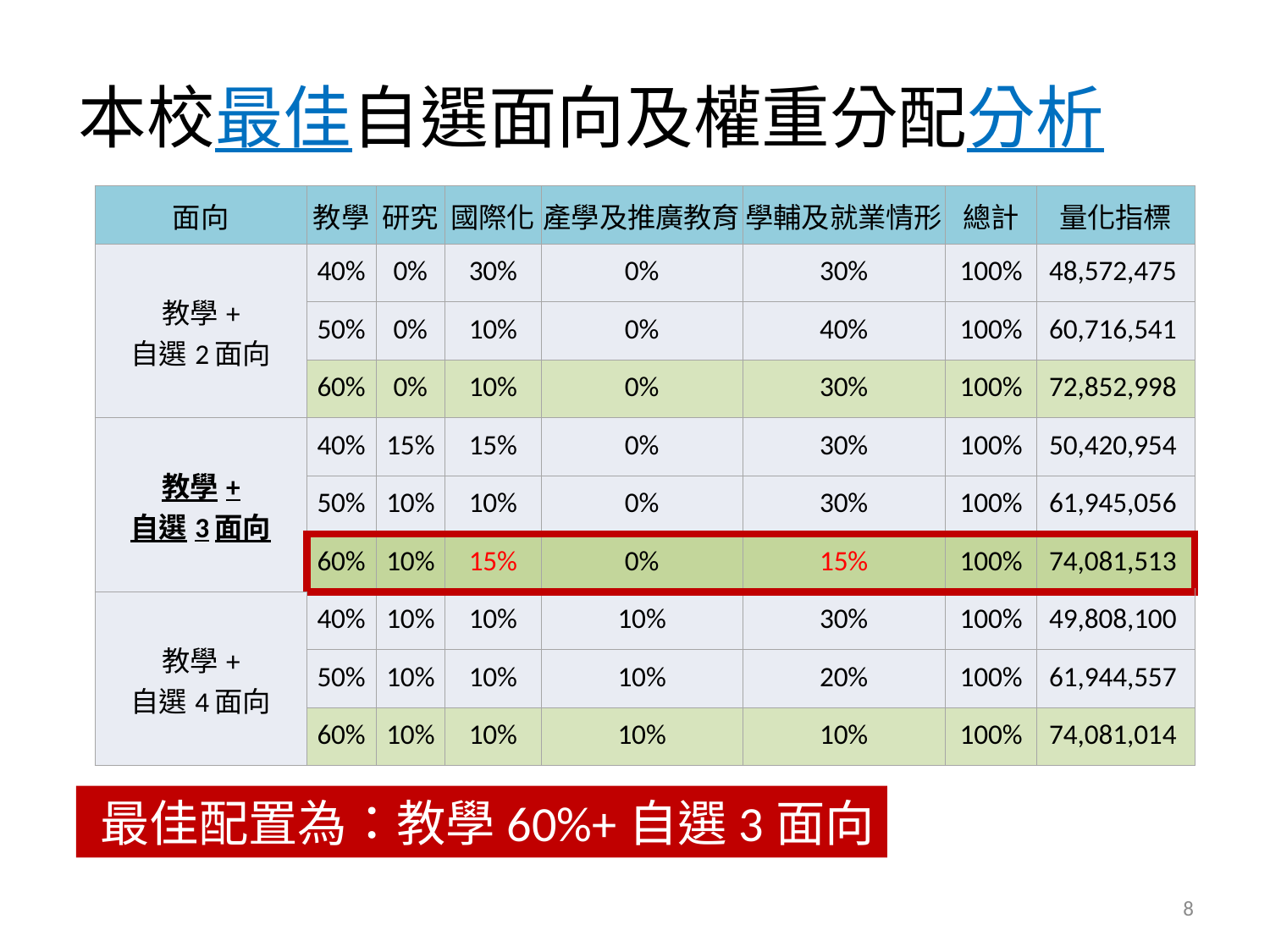

本校最佳自選面向及權重分配分析
#
| 面向 | 教學 | 研究 | 國際化 | 產學及推廣教育 | 學輔及就業情形 | 總計 | 量化指標 |
| --- | --- | --- | --- | --- | --- | --- | --- |
| 教學+ 自選2面向 | 40% | 0% | 30% | 0% | 30% | 100% | 48,572,475 |
|  | 50% | 0% | 10% | 0% | 40% | 100% | 60,716,541 |
|  | 60% | 0% | 10% | 0% | 30% | 100% | 72,852,998 |
| 教學+ 自選3面向 | 40% | 15% | 15% | 0% | 30% | 100% | 50,420,954 |
|  | 50% | 10% | 10% | 0% | 30% | 100% | 61,945,056 |
|  | 60% | 10% | 15% | 0% | 15% | 100% | 74,081,513 |
| 教學+ 自選4面向 | 40% | 10% | 10% | 10% | 30% | 100% | 49,808,100 |
|  | 50% | 10% | 10% | 10% | 20% | 100% | 61,944,557 |
|  | 60% | 10% | 10% | 10% | 10% | 100% | 74,081,014 |
最佳配置為：教學60%+自選3面向
8